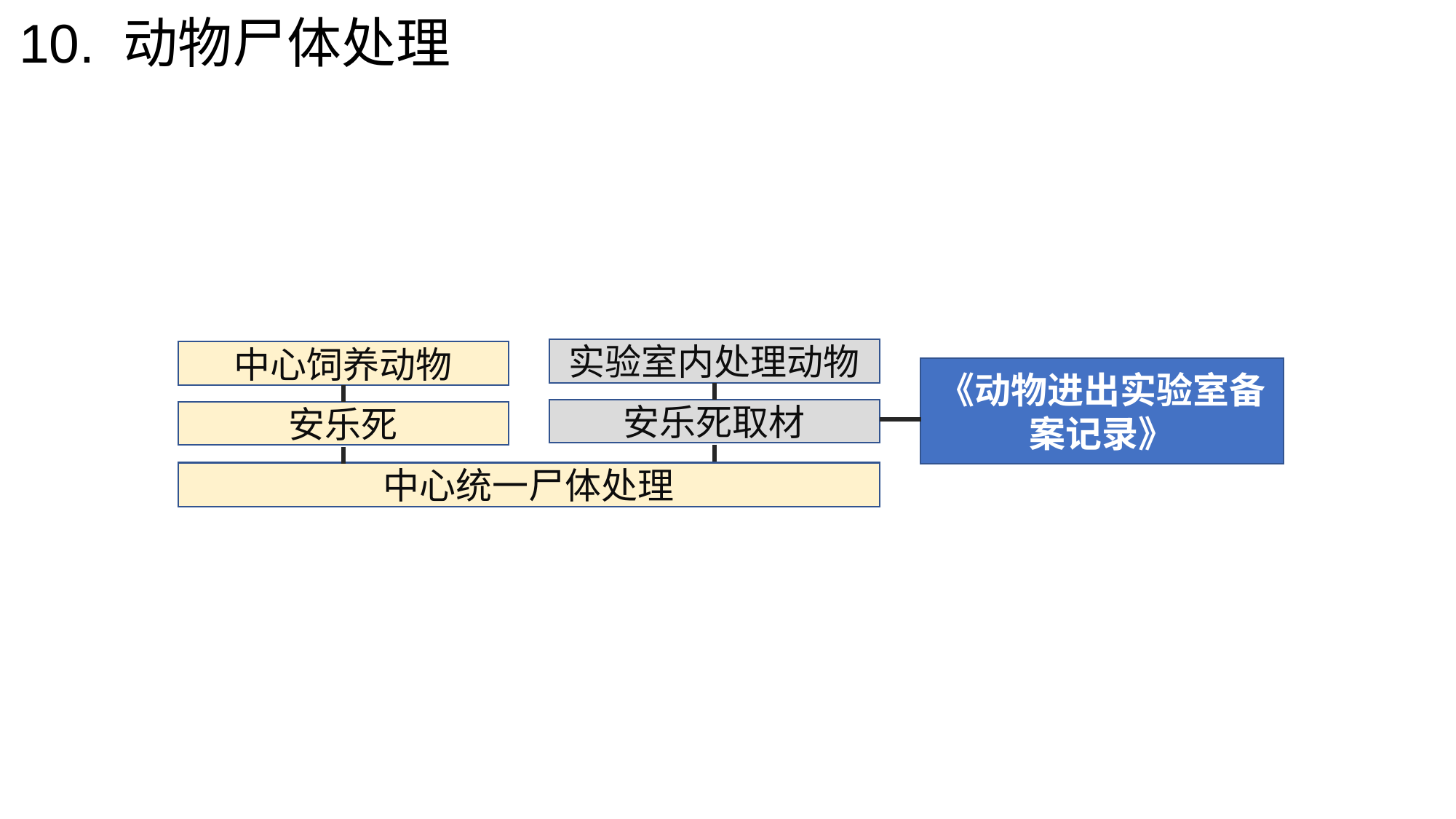

10. 动物尸体处理
实验室内处理动物
中心饲养动物
《动物进出实验室备案记录》
安乐死取材
安乐死
中心统一尸体处理
41